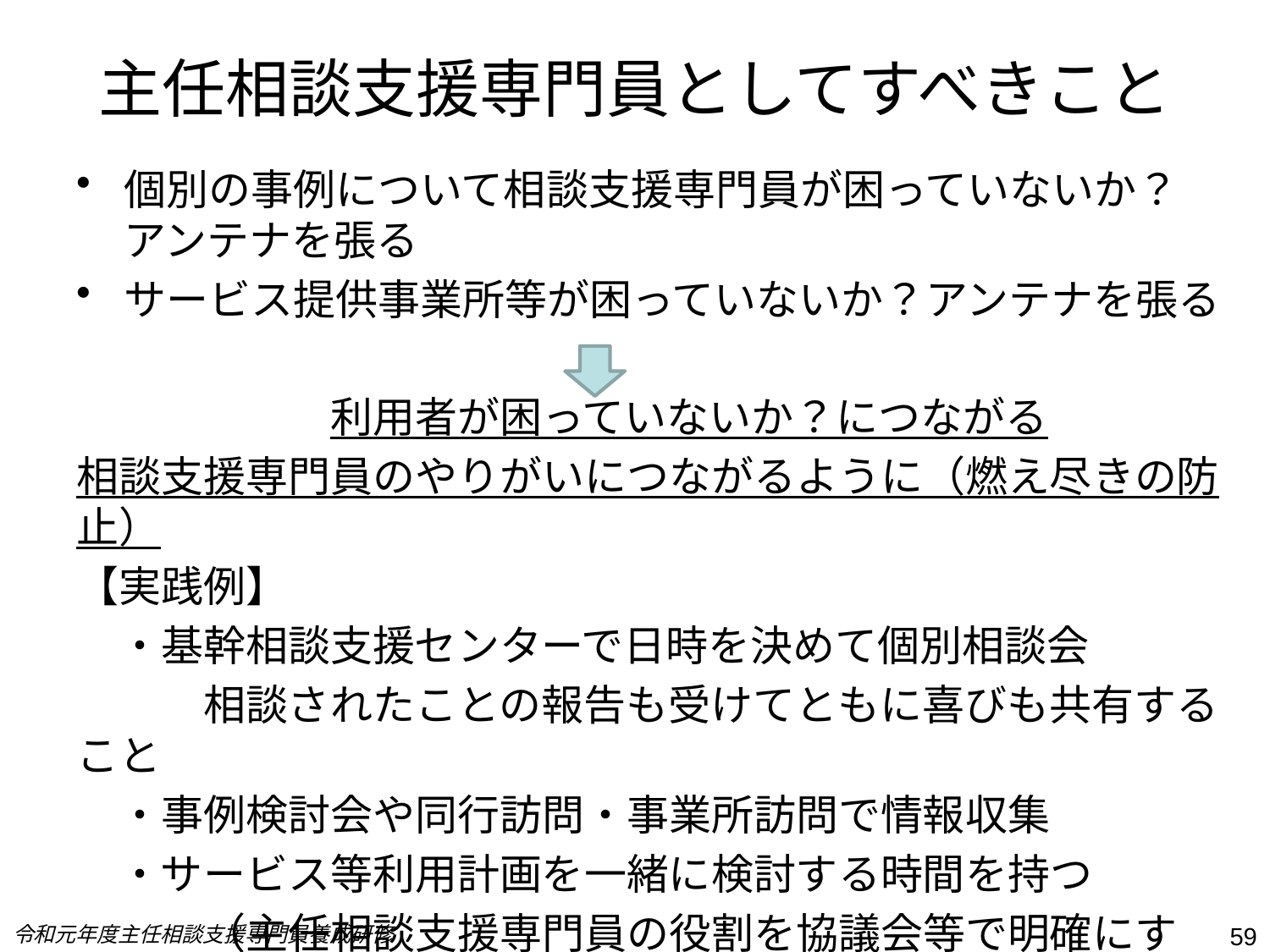

# 主任相談支援専門員としてすべきこと
個別の事例について相談支援専門員が困っていないか？　アンテナを張る
サービス提供事業所等が困っていないか？アンテナを張る

　　　　　　利用者が困っていないか？につながる
相談支援専門員のやりがいにつながるように（燃え尽きの防止）
【実践例】
　・基幹相談支援センターで日時を決めて個別相談会
　　　相談されたことの報告も受けてともに喜びも共有すること
　・事例検討会や同行訪問・事業所訪問で情報収集
　・サービス等利用計画を一緒に検討する時間を持つ
　　　（主任相談支援専門員の役割を協議会等で明確にする）

令和元年度主任相談支援専門員養成研修
59